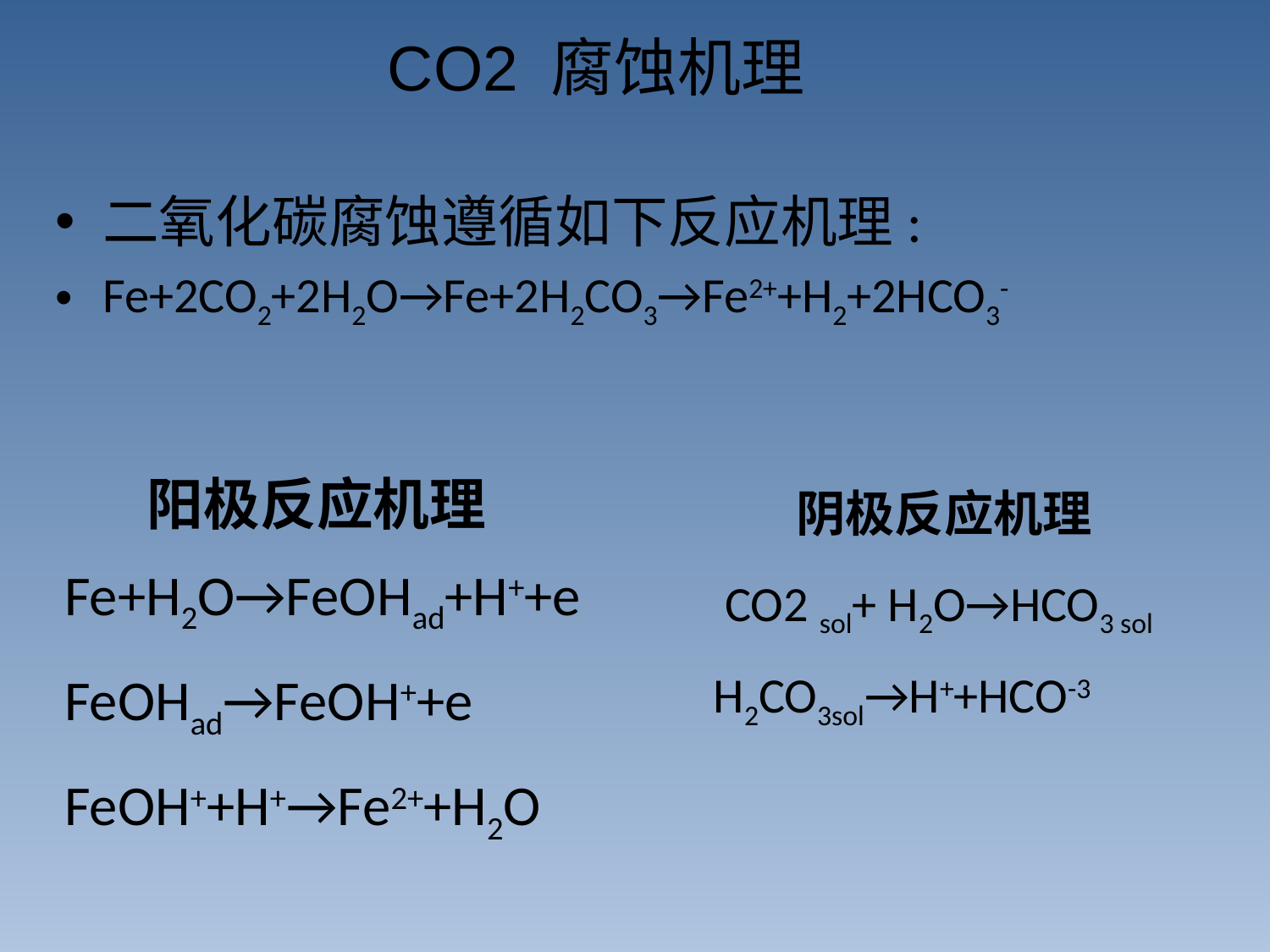

# CO2 腐蚀机理
二氧化碳腐蚀遵循如下反应机理:
Fe+2CO2+2H2O→Fe+2H2CO3→Fe2++H2+2HCO3-
阳极反应机理
阴极反应机理
Fe+H2O→FeOHad+H++e
FeOHad→FeOH++e
FeOH++H+→Fe2++H2O
 CO2 sol+ H2O→HCO3 sol
H2CO3sol→H++HCO-3